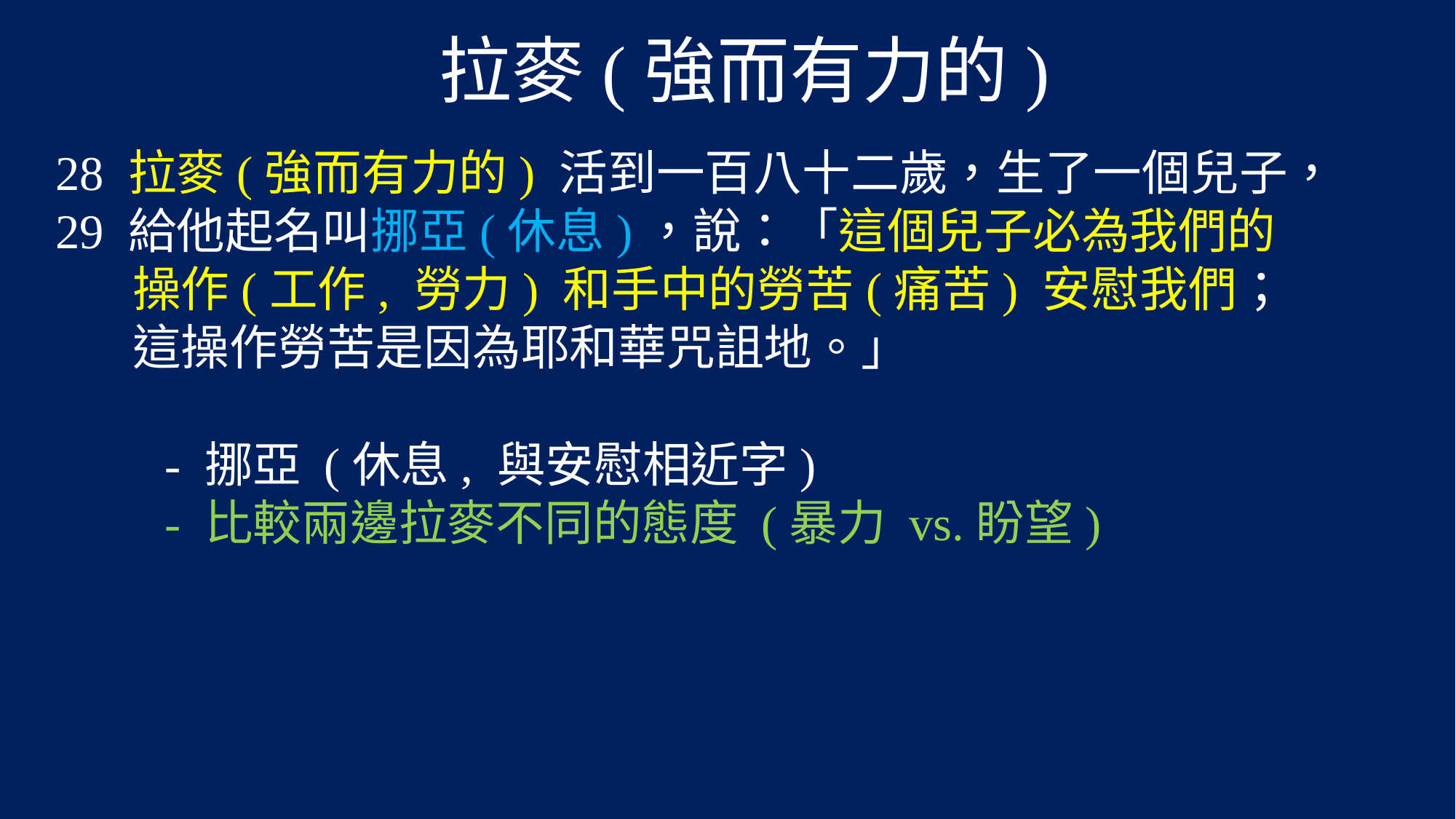

# 拉麥(強而有力的)
28 拉麥(強而有力的) 活到一百八十二歲，生了一個兒子，
29 給他起名叫挪亞(休息)，說：「這個兒子必為我們的
      操作(工作, 勞力) 和手中的勞苦(痛苦) 安慰我們；
      這操作勞苦是因為耶和華咒詛地。」

	- 挪亞 (休息, 與安慰相近字)
	- 比較兩邊拉麥不同的態度 (暴力 vs.盼望)